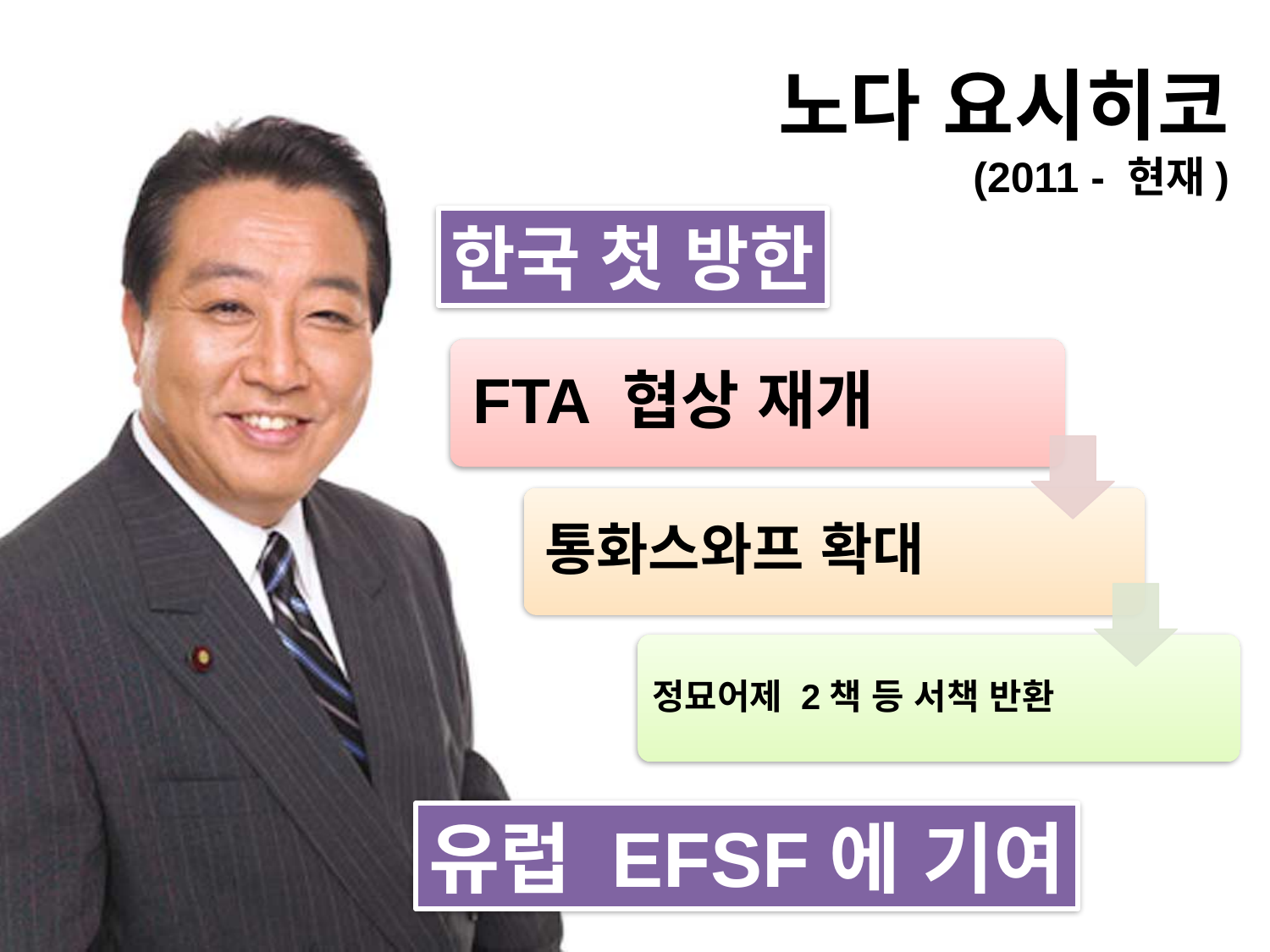

# 노다 요시히코 (2011 - 현재)
한국 첫 방한
FTA 협상 재개
통화스와프 확대
정묘어제 2책 등 서책 반환

유럽 EFSF에 기여